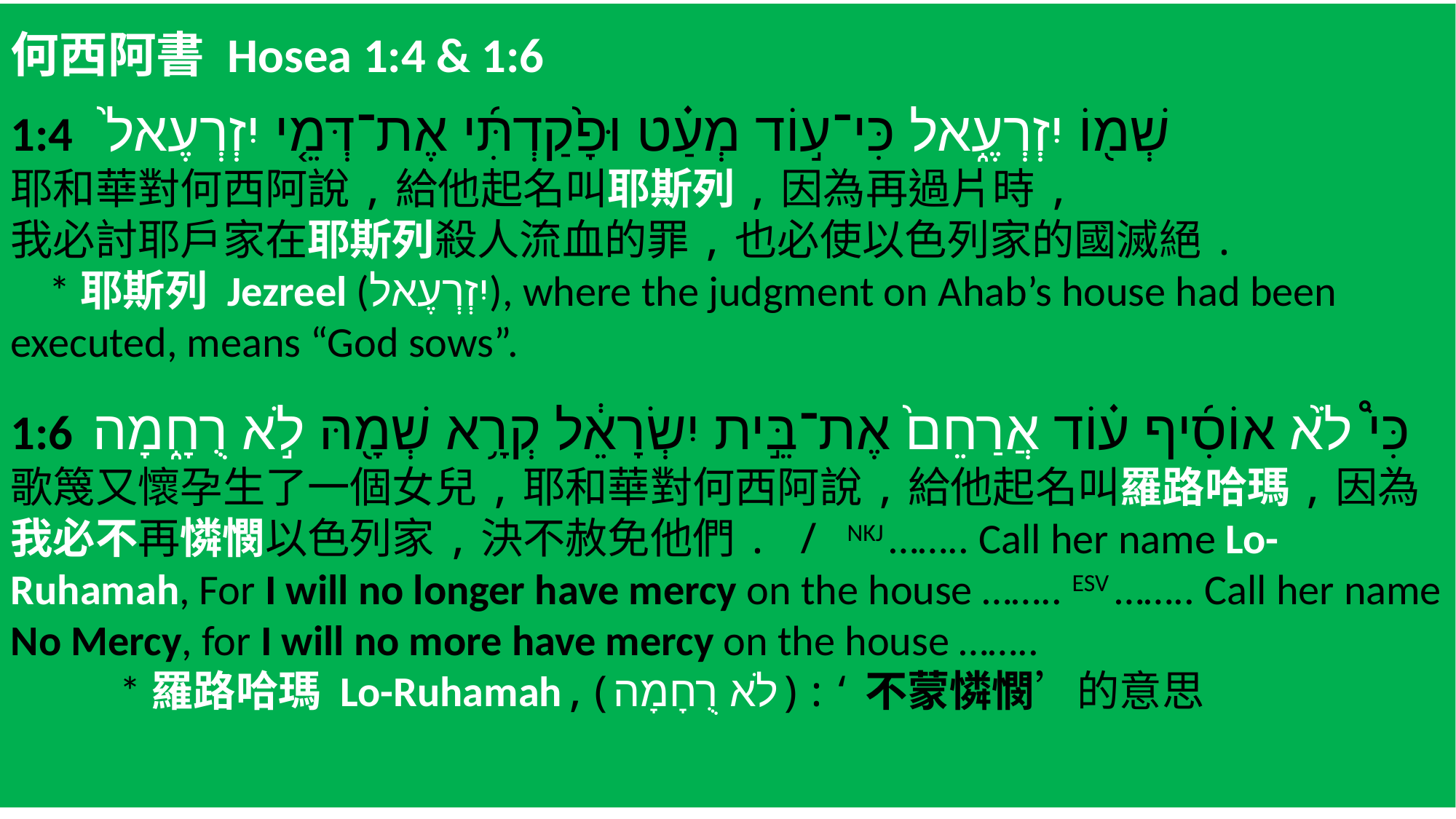

何西阿書 Hosea 1:4 & 1:6

1:4   כִּי־ע֣וֹד מְעַ֗ט וּפָ֙קַדְתִּ֜י אֶת־דְּמֵ֤י יִזְרְעֶאל֙ ‎שְׁמ֖וֹ יִזְרְעֶ֑אל
耶和華對何西阿說,給他起名叫耶斯列,因為再過片時,
我必討耶戶家在耶斯列殺人流血的罪,也必使以色列家的國滅絕.
    *耶斯列 Jezreel (יִזְרְעֶאל), where the judgment on Ahab’s house had been executed, means “God sows”.

1:6  כִּי֩ לֹ֙א אוֹסִ֜יף ע֗וֹד אֲרַחֵם֙ אֶת־בֵּ֣ית יִשְׂרָאֵ֔ל קְרָ֥א שְׁמָ֖הּ לֹ֣א רֻחָ֑מָה
歌篾又懷孕生了一個女兒,耶和華對何西阿說,給他起名叫羅路哈瑪,因為我必不再憐憫以色列家,決不赦免他們. / NKJ …….. Call her name Lo-Ruhamah, For I will no longer have mercy on the house …….. ESV …….. Call her name No Mercy, for I will no more have mercy on the house ……..
	*羅路哈瑪 Lo-Ruhamah,(לֹא רֻחָמָה):‘不蒙憐憫’的意思